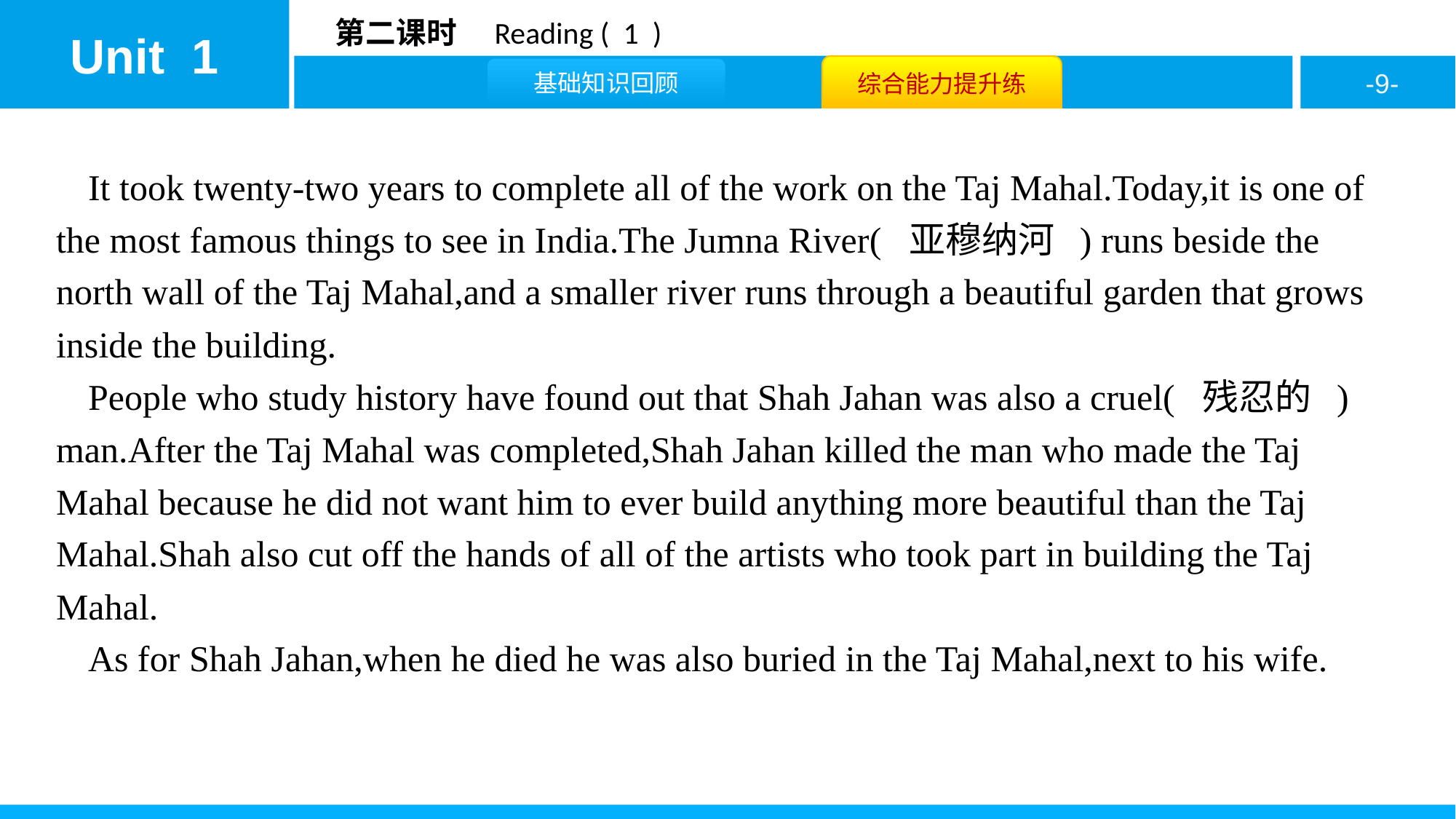

It took twenty-two years to complete all of the work on the Taj Mahal.Today,it is one of the most famous things to see in India.The Jumna River(  亚穆纳河  ) runs beside the north wall of the Taj Mahal,and a smaller river runs through a beautiful garden that grows inside the building.
People who study history have found out that Shah Jahan was also a cruel(  残忍的  ) man.After the Taj Mahal was completed,Shah Jahan killed the man who made the Taj Mahal because he did not want him to ever build anything more beautiful than the Taj Mahal.Shah also cut off the hands of all of the artists who took part in building the Taj Mahal.
As for Shah Jahan,when he died he was also buried in the Taj Mahal,next to his wife.